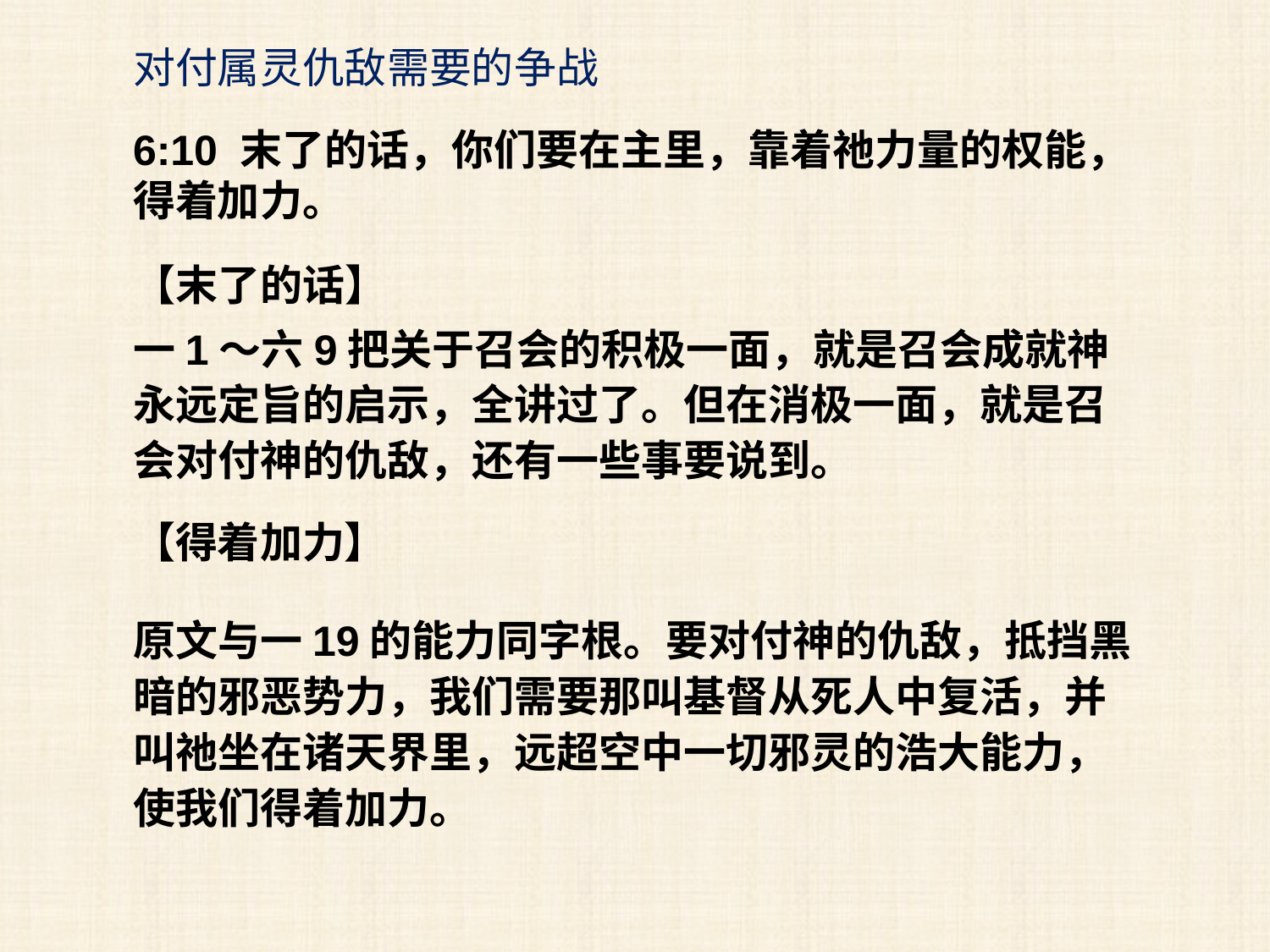

对付属灵仇敌需要的争战
6:10 末了的话，你们要在主里，靠着祂力量的权能，得着加力。
【末了的话】
一1～六9把关于召会的积极一面，就是召会成就神永远定旨的启示，全讲过了。但在消极一面，就是召会对付神的仇敌，还有一些事要说到。
【得着加力】
原文与一19的能力同字根。要对付神的仇敌，抵挡黑暗的邪恶势力，我们需要那叫基督从死人中复活，并叫祂坐在诸天界里，远超空中一切邪灵的浩大能力，使我们得着加力。